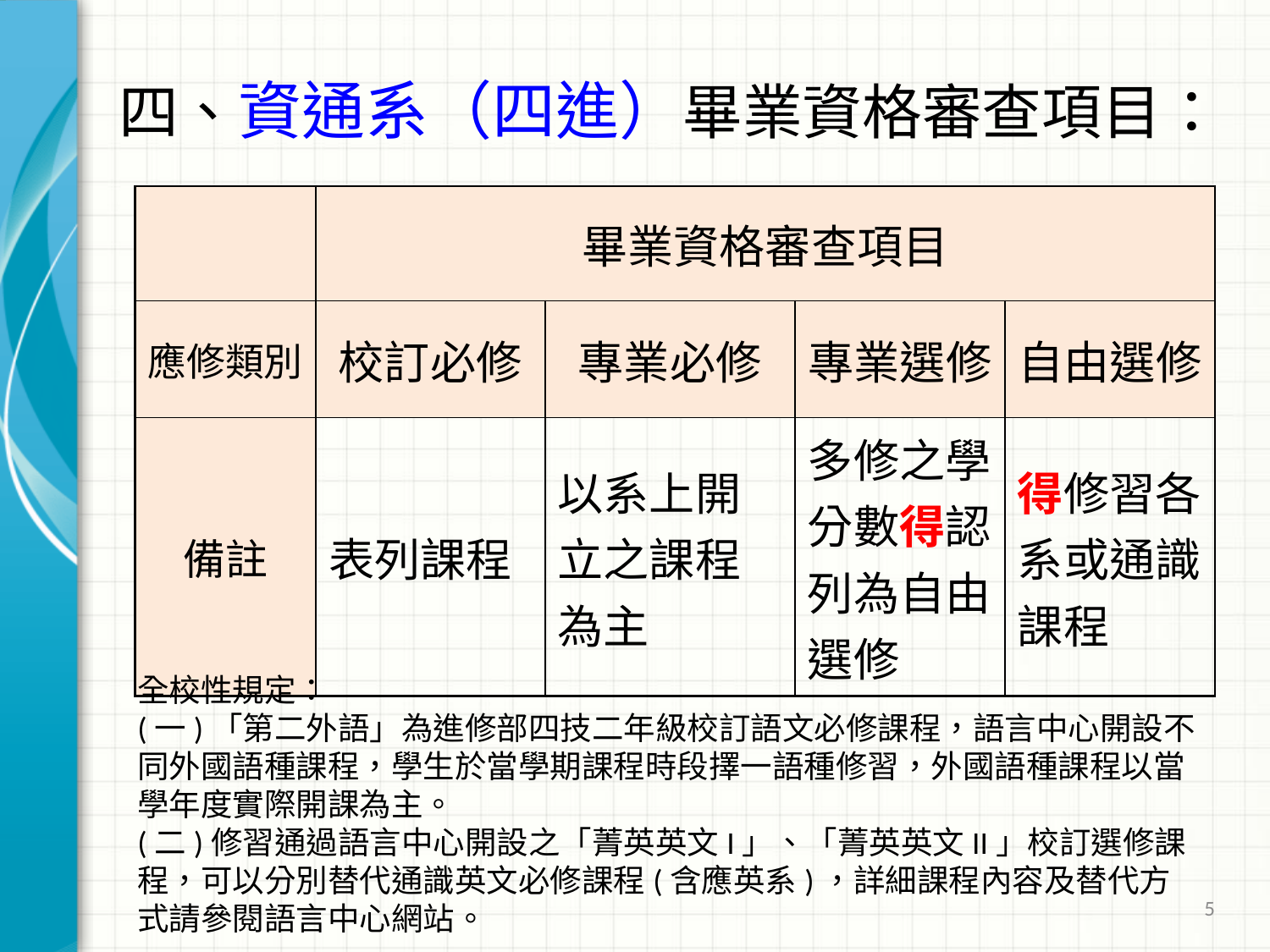

# 四、資通系（四進）畢業資格審查項目：
|  | 畢業資格審查項目 |  |  |  |
| --- | --- | --- | --- | --- |
| 應修類別 | 校訂必修 | 專業必修 | 專業選修 | 自由選修 |
| 備註 | 表列課程 | 以系上開立之課程為主 | 多修之學分數得認列為自由選修 | 得修習各系或通識課程 |
全校性規定：
(一)「第二外語」為進修部四技二年級校訂語文必修課程，語言中心開設不同外國語種課程，學生於當學期課程時段擇一語種修習，外國語種課程以當學年度實際開課為主。
(二)修習通過語言中心開設之「菁英英文I」、「菁英英文II」校訂選修課程，可以分別替代通識英文必修課程(含應英系)，詳細課程內容及替代方式請參閱語言中心網站。
5